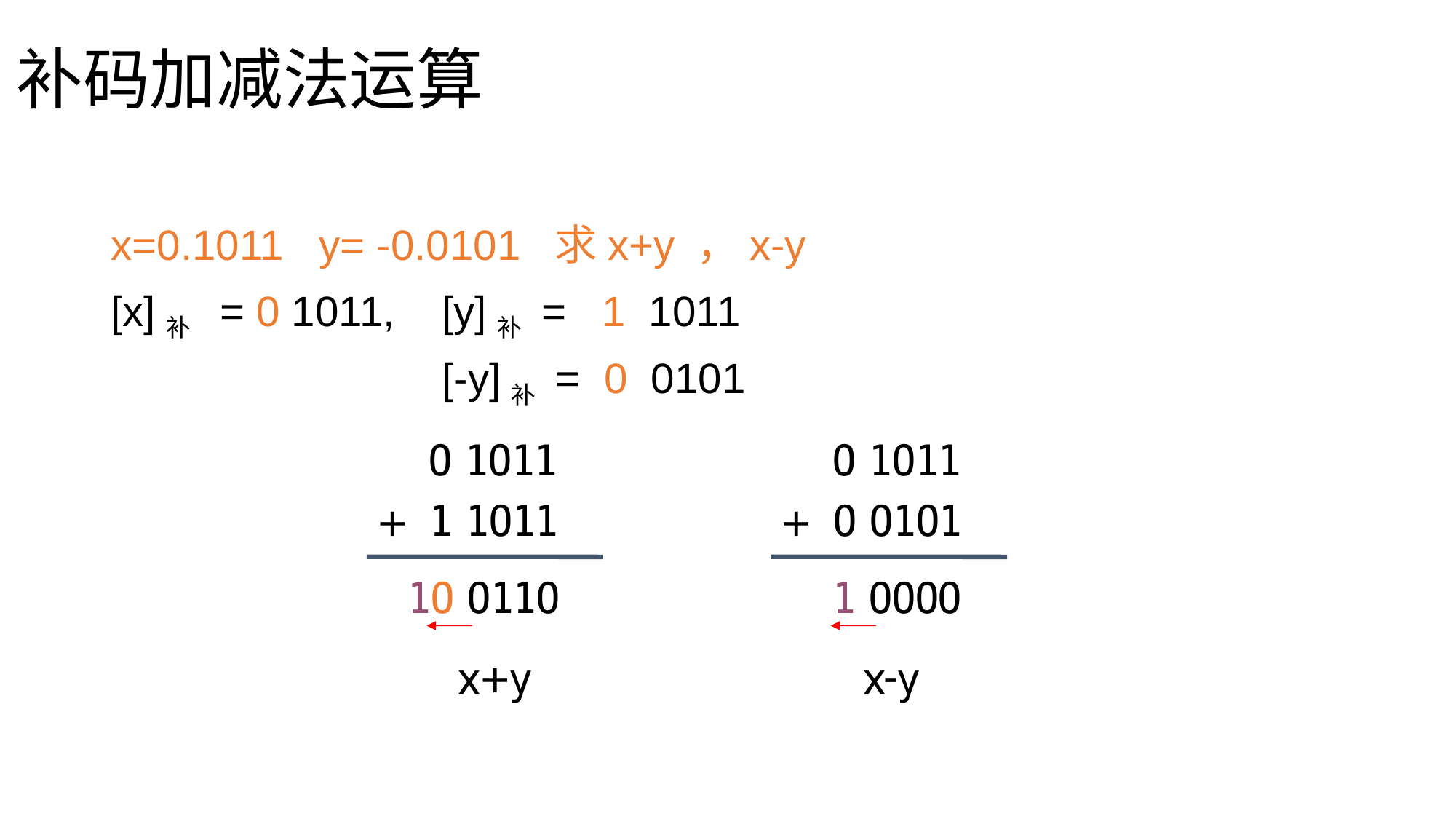

# 补码加减法运算
x=0.1011   y= -0.0101  求x+y ，x-y
[x]补  = 0 1011,    [y]补 =   1  1011
                            [-y]补 =  0  0101

0 1011
1 1011
+

 10 0110

 x+y
0 1011
0 0101
+

  1 0000

 x-y